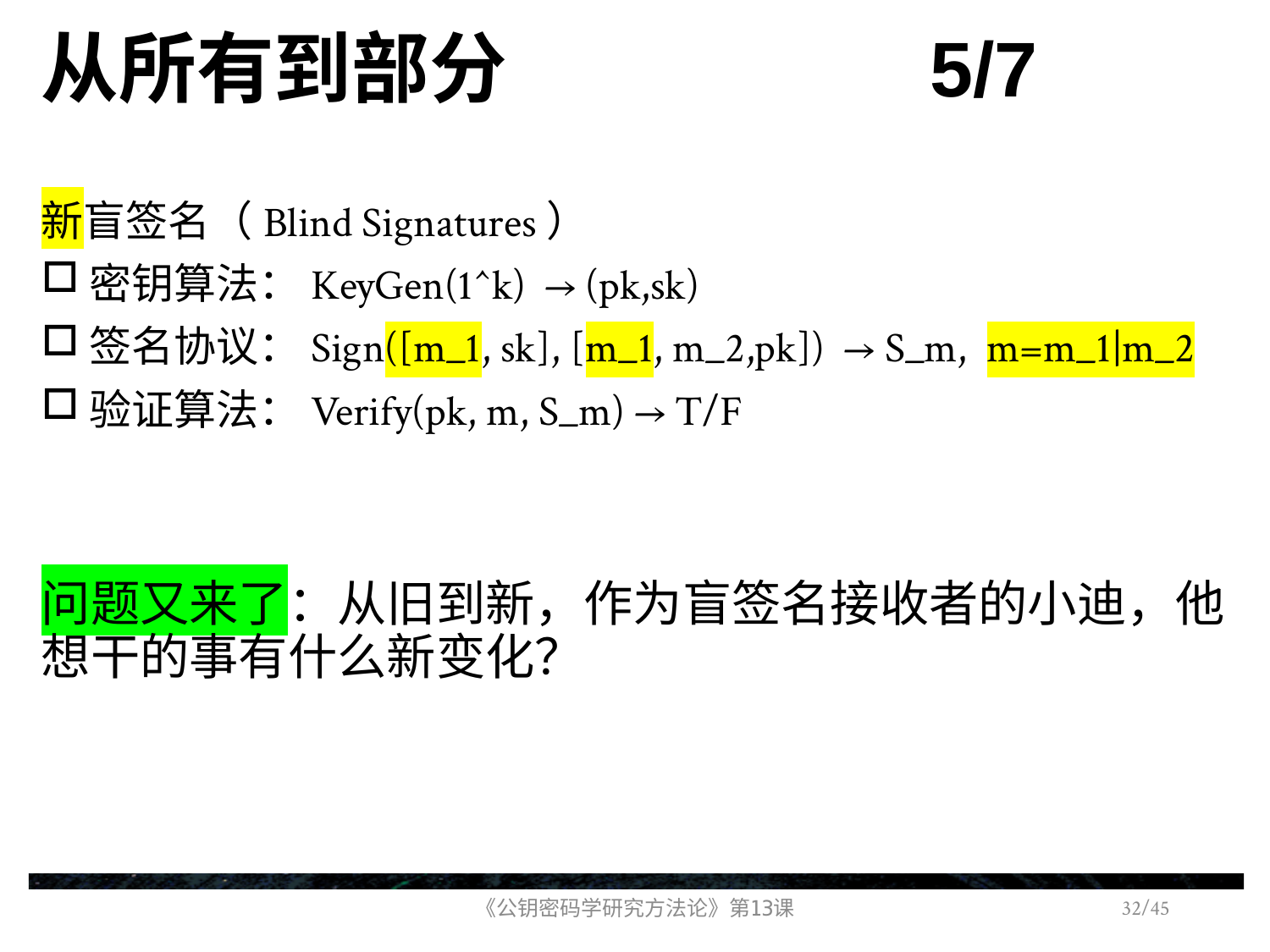

# 从所有到部分                       5/7
新盲签名（Blind Signatures）
密钥算法：KeyGen(1^k)  → (pk,sk)
签名协议：Sign([m_1, sk], [m_1, m_2,pk])  → S_m,  m=m_1|m_2
验证算法：Verify(pk, m, S_m) → T/F

问题又来了：从旧到新，作为盲签名接收者的小迪，他想干的事有什么新变化？
《公钥密码学研究方法论》第13课
32/45